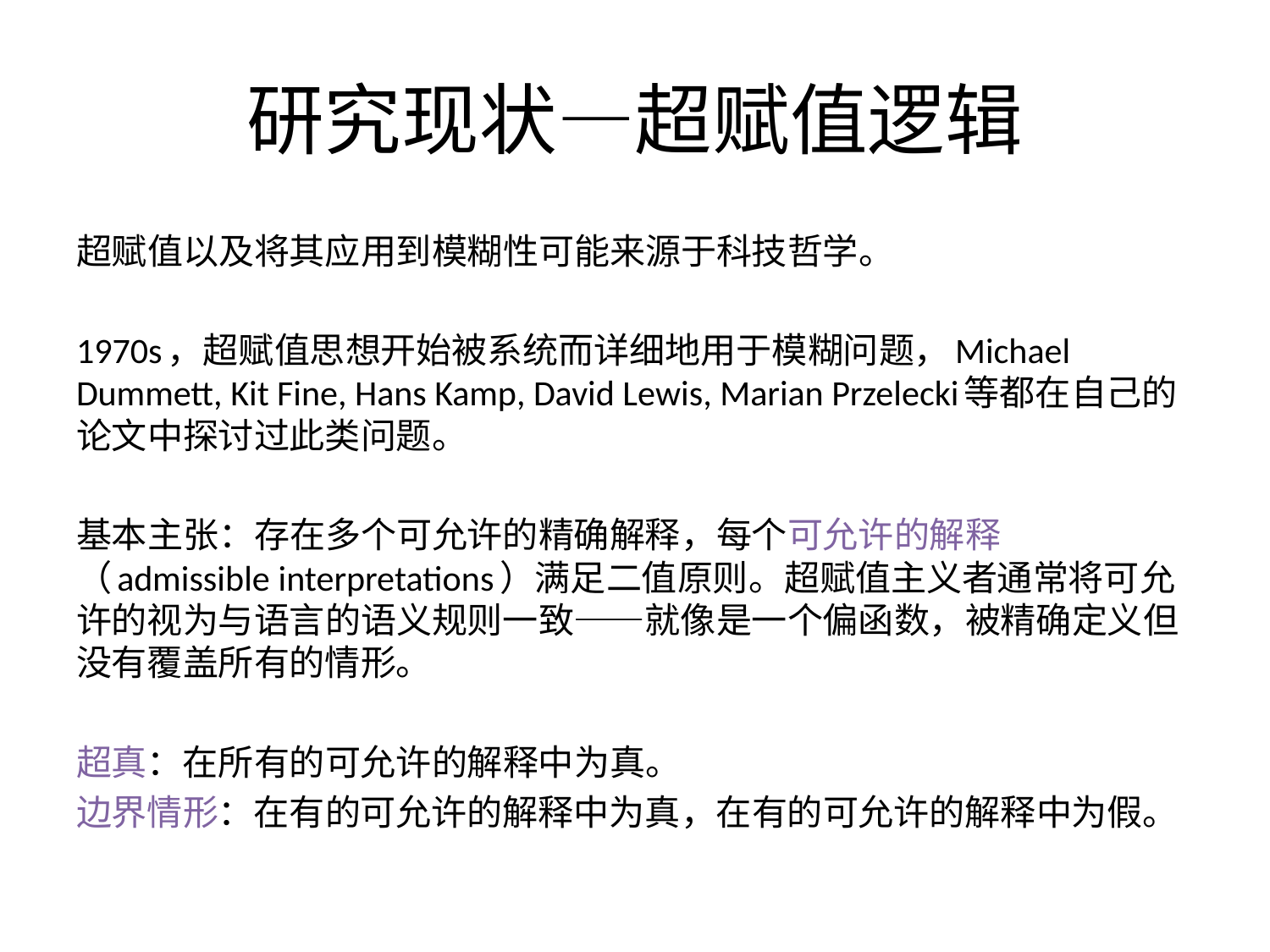

# 研究现状—超赋值逻辑
超赋值以及将其应用到模糊性可能来源于科技哲学。

1970s，超赋值思想开始被系统而详细地用于模糊问题，Michael Dummett, Kit Fine, Hans Kamp, David Lewis, Marian Przelecki等都在自己的论文中探讨过此类问题。

基本主张：存在多个可允许的精确解释，每个可允许的解释（admissible interpretations）满足二值原则。超赋值主义者通常将可允许的视为与语言的语义规则一致——就像是一个偏函数，被精确定义但没有覆盖所有的情形。

超真：在所有的可允许的解释中为真。
边界情形：在有的可允许的解释中为真，在有的可允许的解释中为假。